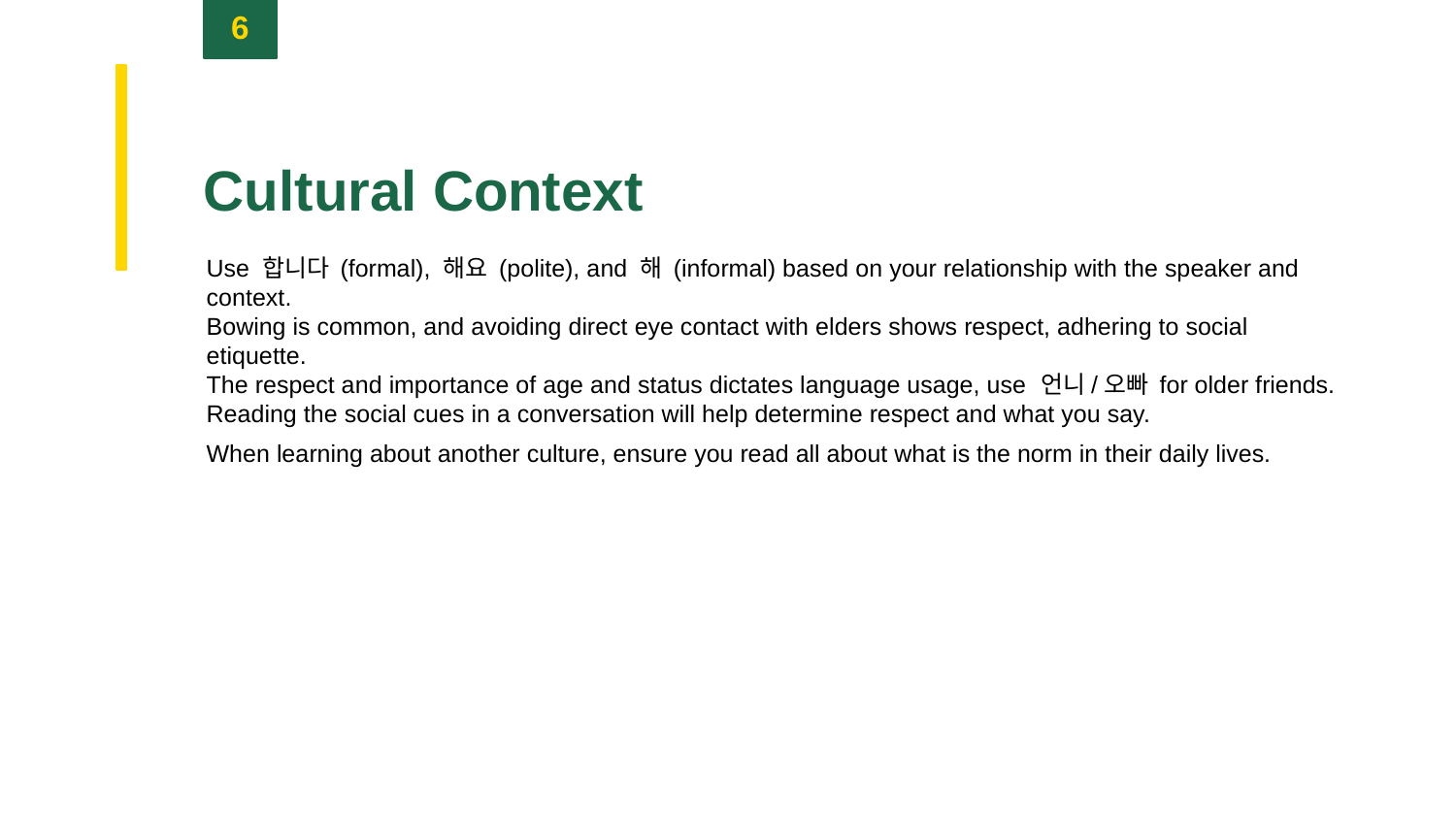

6

Cultural Context
Use 합니다 (formal), 해요 (polite), and 해 (informal) based on your relationship with the speaker and context.
Bowing is common, and avoiding direct eye contact with elders shows respect, adhering to social etiquette.
The respect and importance of age and status dictates language usage, use 언니/오빠 for older friends.
Reading the social cues in a conversation will help determine respect and what you say.
When learning about another culture, ensure you read all about what is the norm in their daily lives.